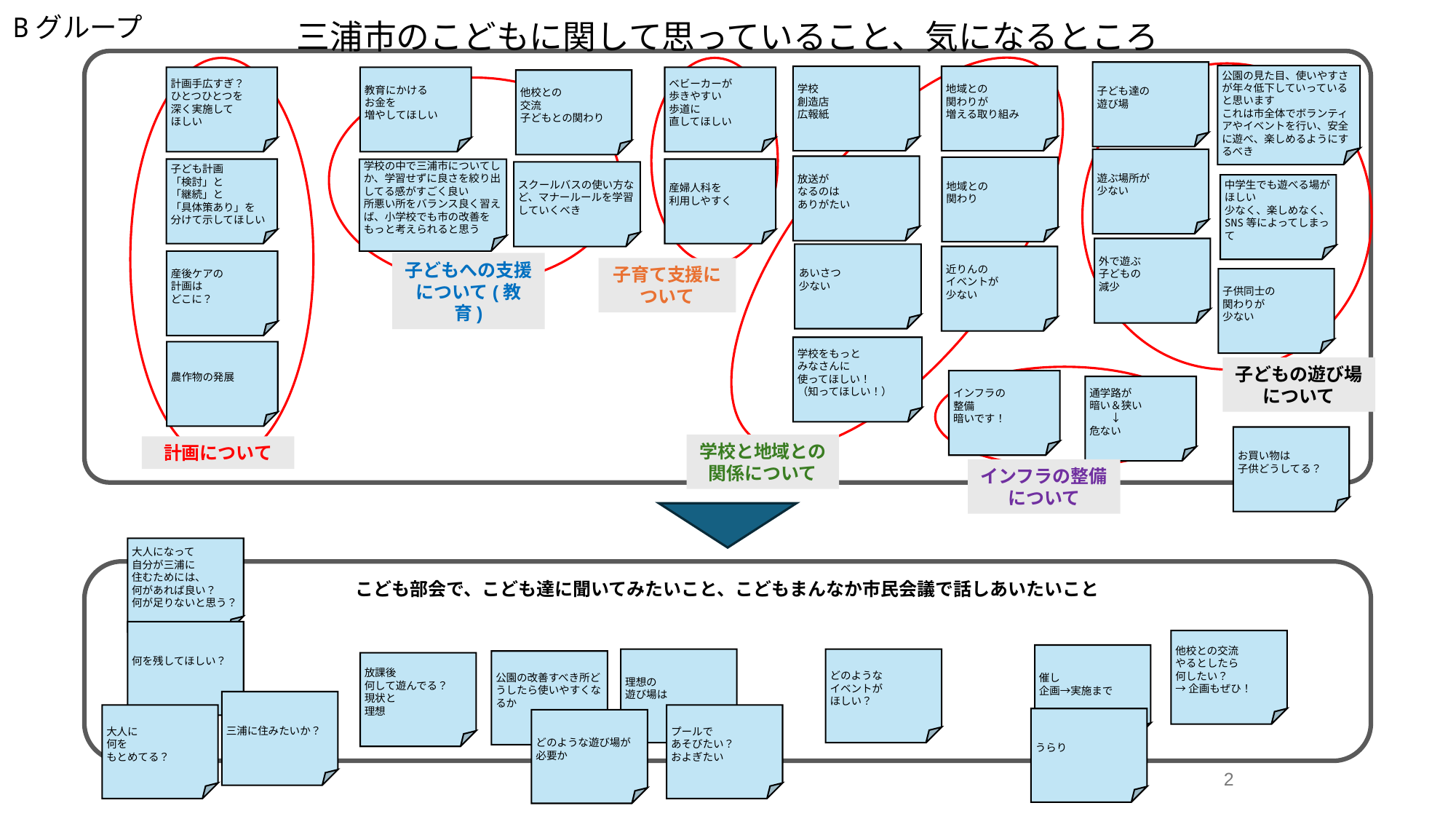

Bグループ
三浦市のこどもに関して思っていること、気になるところ

子ども達の
遊び場

公園の見た目、使いやすさが年々低下していっていると思います
これは市全体でボランティアやイベントを行い、安全に遊べ、楽しめるようにするべき
学校
創造店
広報紙
地域との
関わりが
増える取り組み
計画手広すぎ？
ひとつひとつを
深く実施して
ほしい
教育にかける
お金を
増やしてほしい
ベビーカーが
歩きやすい
歩道に
直してほしい
他校との
交流
子どもとの関わり

遊ぶ場所が
少ない
放送が
なるのは
ありがたい
地域との
関わり
子ども計画
「検討」と
「継続」と
「具体策あり」を
分けて示してほしい
学校の中で三浦市についてしか、学習せずに良さを絞り出してる感がすごく良い
所悪い所をバランス良く習えば、小学校でも市の改善をもっと考えられると思う
産婦人科を
利用しやすく
スクールバスの使い方など、マナールールを学習していくべき
中学生でも遊べる場がほしい
少なく、楽しめなく、SNS等によってしまって
外で遊ぶ
子どもの
減少
あいさつ
少ない
近りんの
イベントが
少ない
産後ケアの
計画は
どこに？
子育て支援について
子どもへの支援について(教育)
子供同士の
関わりが
少ない
学校をもっと
みなさんに
使ってほしい！
（知ってほしい！）
農作物の発展
子どもの遊び場について

インフラの
整備
暗いです！
通学路が
暗い＆狭い
　　↓
危ない
お買い物は
子供どうしてる？
学校と地域との関係について
計画について
インフラの整備について

大人になって
自分が三浦に
住むためには、
何があれば良い？
何が足りないと思う？
こども部会で、こども達に聞いてみたいこと、こどもまんなか市民会議で話しあいたいこと
何を残してほしい？
他校との交流
やるとしたら
何したい？
→企画もぜひ！
催し
企画→実施まで
理想の
遊び場は
どのような
イベントが
ほしい？
公園の改善すべき所どうしたら使いやすくなるか
放課後
何して遊んでる？
現状と
理想
三浦に住みたいか？
大人に
何を
もとめてる？
プールで
あそびたい？
およぎたい
うらり
どのような遊び場が
必要か
2